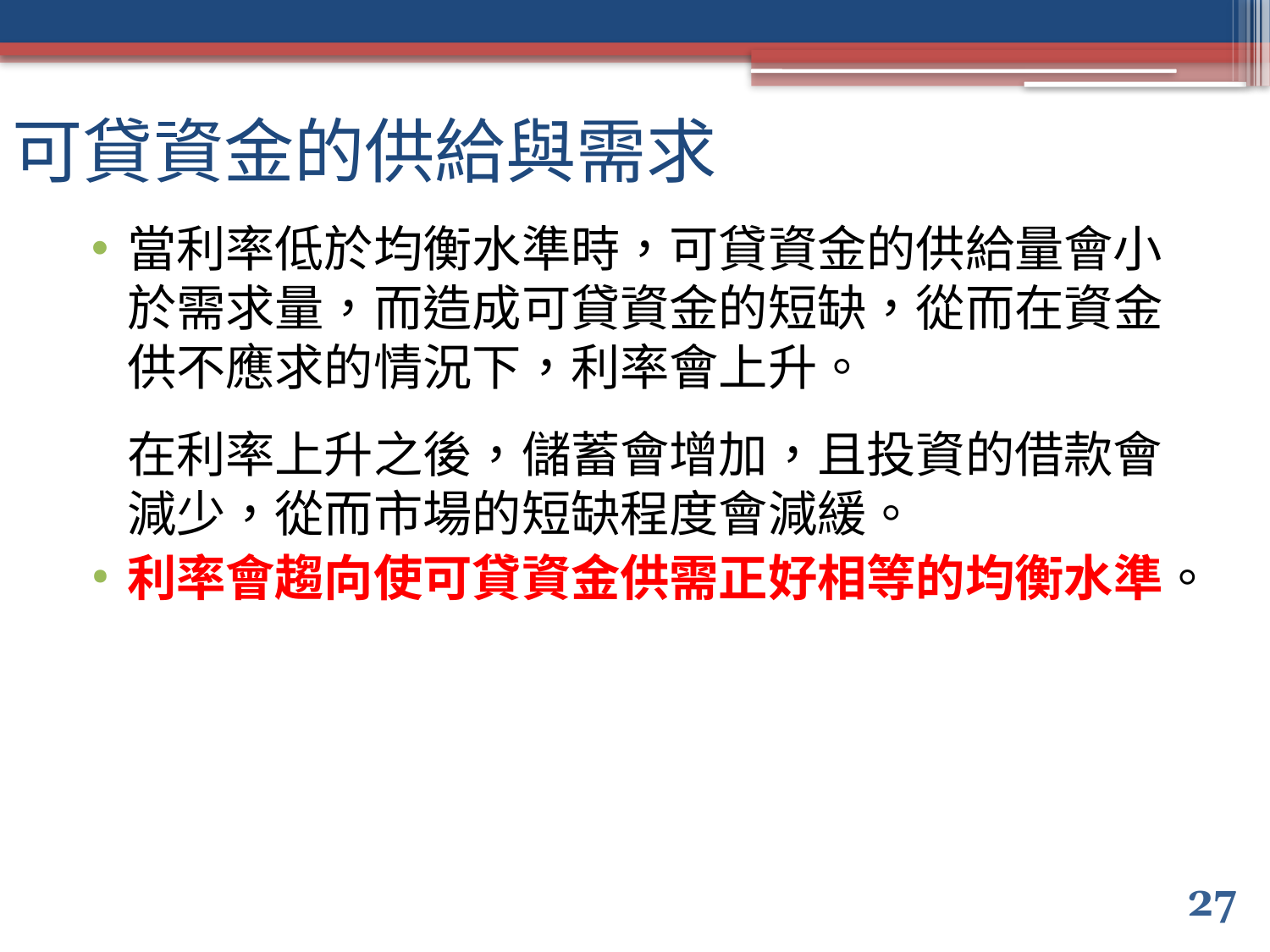

# 可貸資金的供給與需求
當利率低於均衡水準時，可貸資金的供給量會小於需求量，而造成可貸資金的短缺，從而在資金供不應求的情況下，利率會上升。

	在利率上升之後，儲蓄會增加，且投資的借款會減少，從而市場的短缺程度會減緩。
利率會趨向使可貸資金供需正好相等的均衡水準。

27